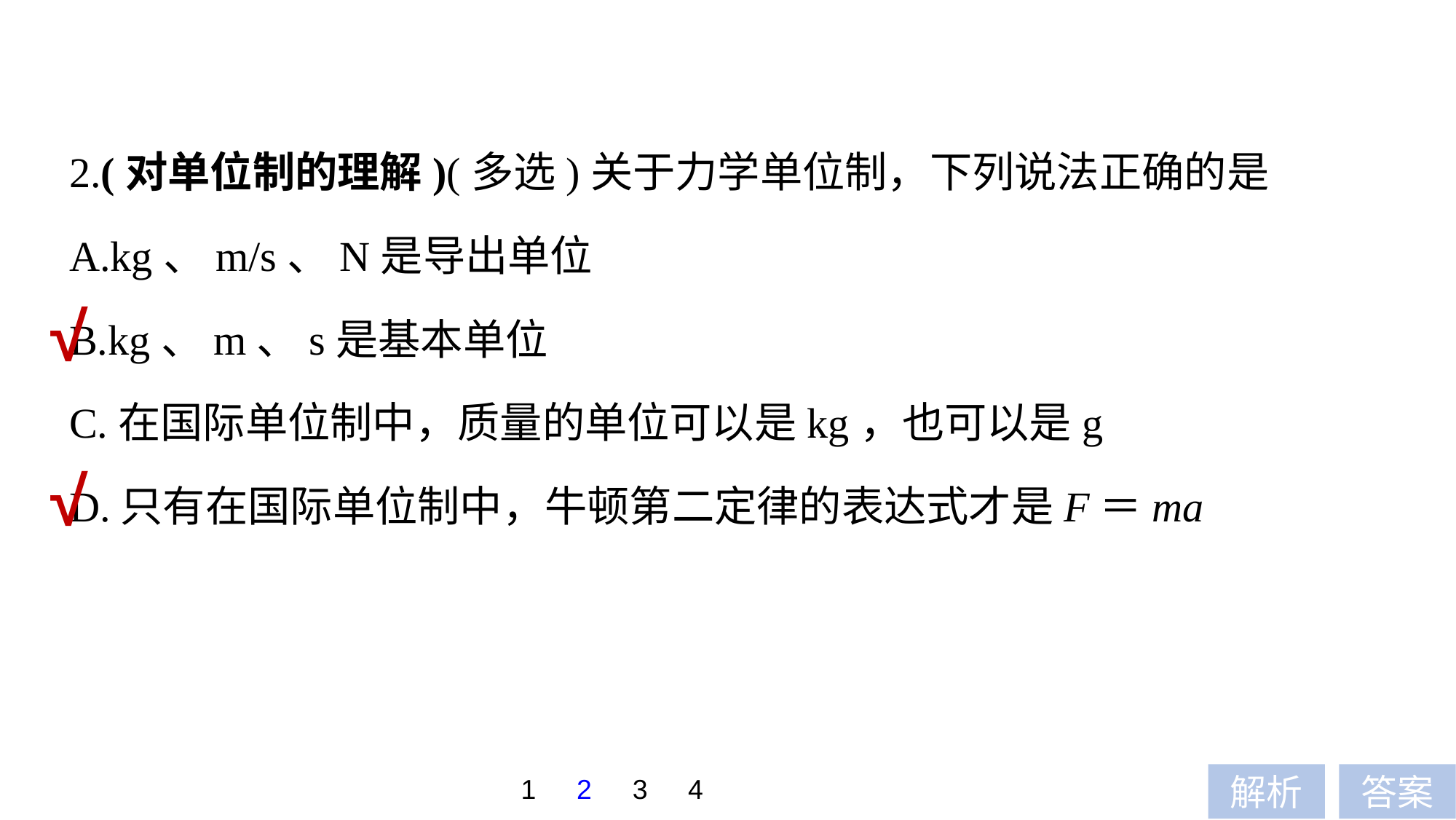

2.(对单位制的理解)(多选)关于力学单位制，下列说法正确的是
A.kg、m/s、N是导出单位
B.kg、m、s是基本单位
C.在国际单位制中，质量的单位可以是kg，也可以是g
D.只有在国际单位制中，牛顿第二定律的表达式才是F＝ma
√
√
1
2
3
4
解析
答案